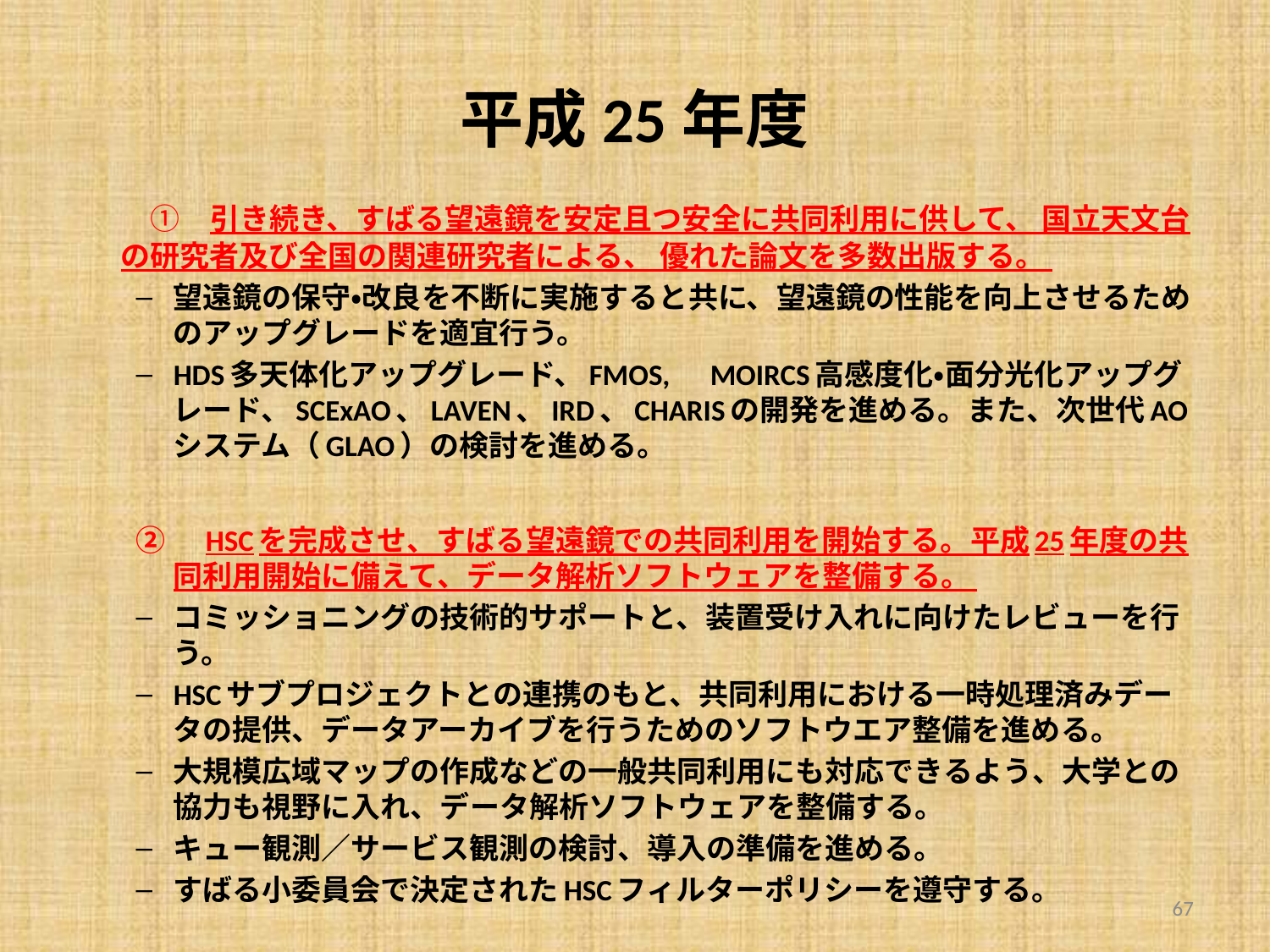

# 平成25年度
　　①　引き続き、すばる望遠鏡を安定且つ安全に共同利用に供して、 国立天文台の研究者及び全国の関連研究者による、 優れた論文を多数出版する。
望遠鏡の保守・改良を不断に実施すると共に、望遠鏡の性能を向上させるためのアップグレードを適宜行う。
HDS多天体化アップグレード、FMOS,　MOIRCS高感度化・面分光化アップグレード、SCExAO、LAVEN、IRD、CHARISの開発を進める。また、次世代AOシステム（GLAO）の検討を進める。

②　HSCを完成させ、すばる望遠鏡での共同利用を開始する。平成25年度の共同利用開始に備えて、データ解析ソフトウェアを整備する。
コミッショニングの技術的サポートと、装置受け入れに向けたレビューを行う。
HSCサブプロジェクトとの連携のもと、共同利用における一時処理済みデータの提供、データアーカイブを行うためのソフトウエア整備を進める。
大規模広域マップの作成などの一般共同利用にも対応できるよう、大学との協力も視野に入れ、データ解析ソフトウェアを整備する。
キュー観測／サービス観測の検討、導入の準備を進める。
すばる小委員会で決定されたHSCフィルターポリシーを遵守する。

67